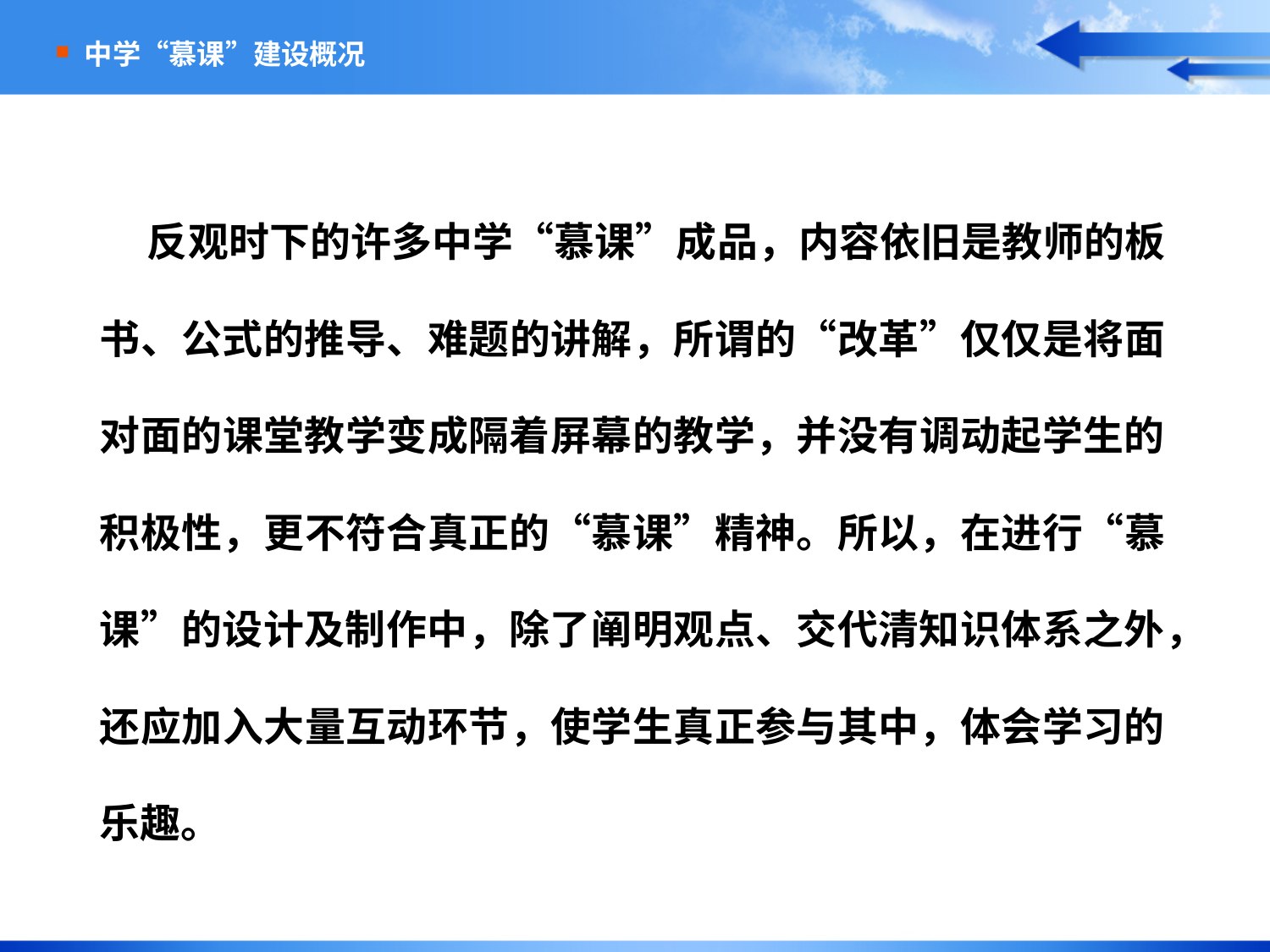

中学“慕课”建设概况
    反观时下的许多中学“慕课”成品，内容依旧是教师的板书、公式的推导、难题的讲解，所谓的“改革”仅仅是将面对面的课堂教学变成隔着屏幕的教学，并没有调动起学生的积极性，更不符合真正的“慕课”精神。所以，在进行“慕课”的设计及制作中，除了阐明观点、交代清知识体系之外，还应加入大量互动环节，使学生真正参与其中，体会学习的乐趣。